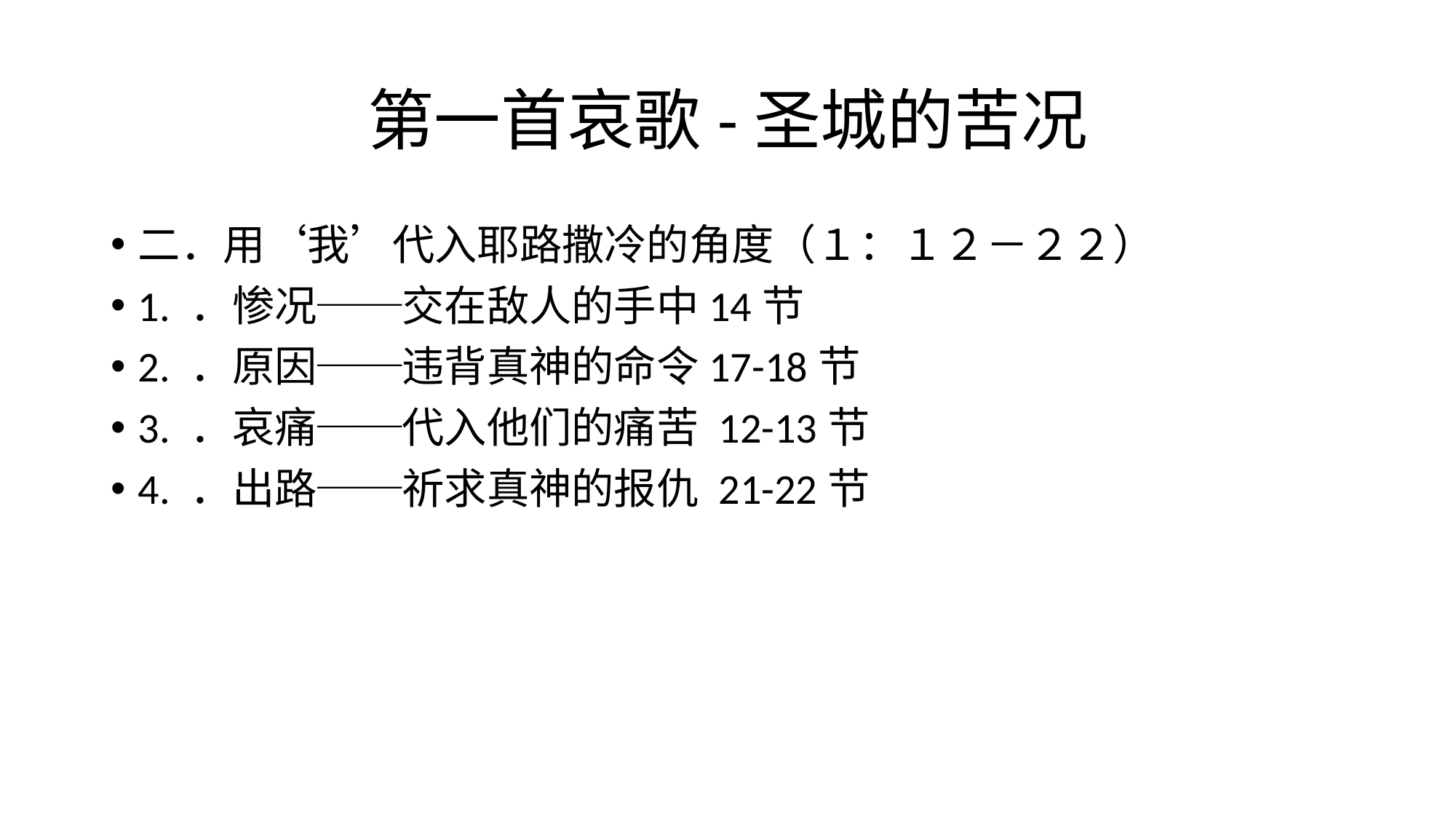

# 第一首哀歌-圣城的苦况
二．用‘我’代入耶路撒冷的角度（１：１２－２２）
1. ．惨况──交在敌人的手中14节
2. ．原因──违背真神的命令17-18节
3. ．哀痛──代入他们的痛苦 12-13节
4. ．出路──祈求真神的报仇 21-22节